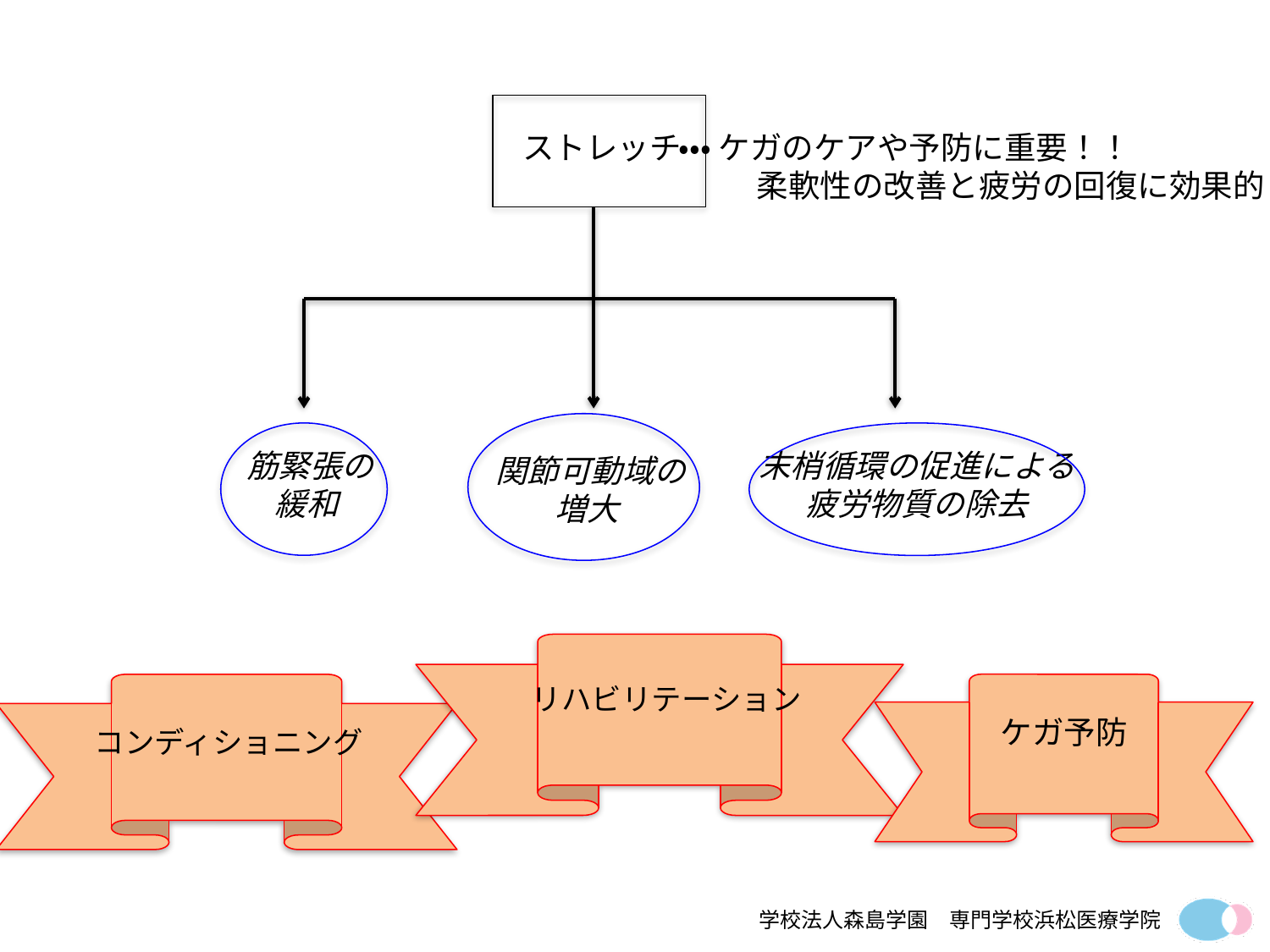

ストレッチ

関節可動域の
増大

筋緊張の
緩和

末梢循環の促進による
疲労物質の除去

リハビリテーション

コンディショニング

ケガ予防
・・・ ケガのケアや予防に重要！！
　　  柔軟性の改善と疲労の回復に効果的